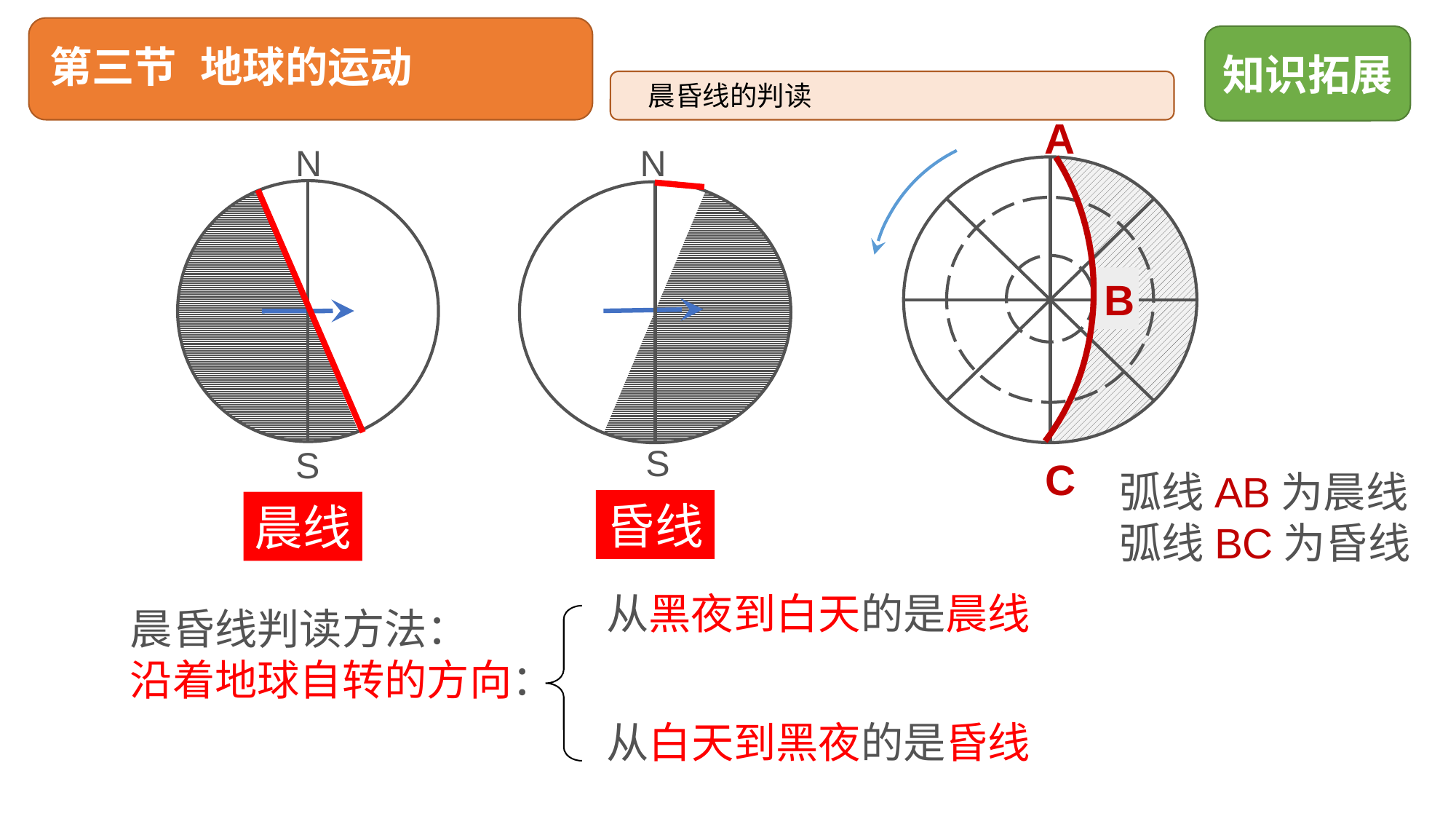

# 第三节  地球的运动
知识拓展
晨昏线的判读

A
N
N

B
S
S
C
弧线AB为晨线
弧线BC为昏线
昏线
晨线
从黑夜到白天的是晨线
晨昏线判读方法：
沿着地球自转的方向：

从白天到黑夜的是昏线